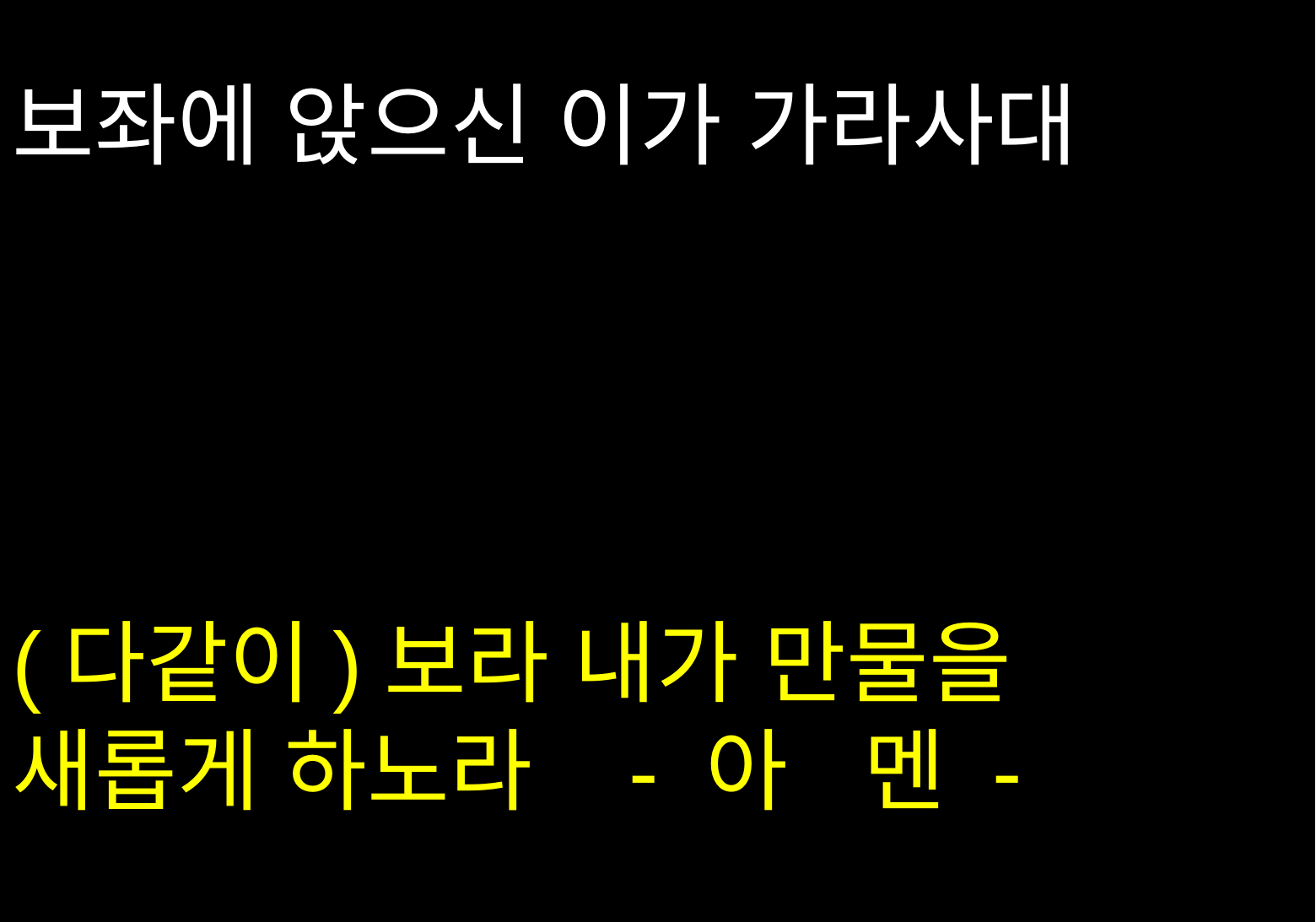

보좌에 앉으신 이가 가라사대

(다같이)보라 내가 만물을
새롭게 하노라   - 아   멘 -